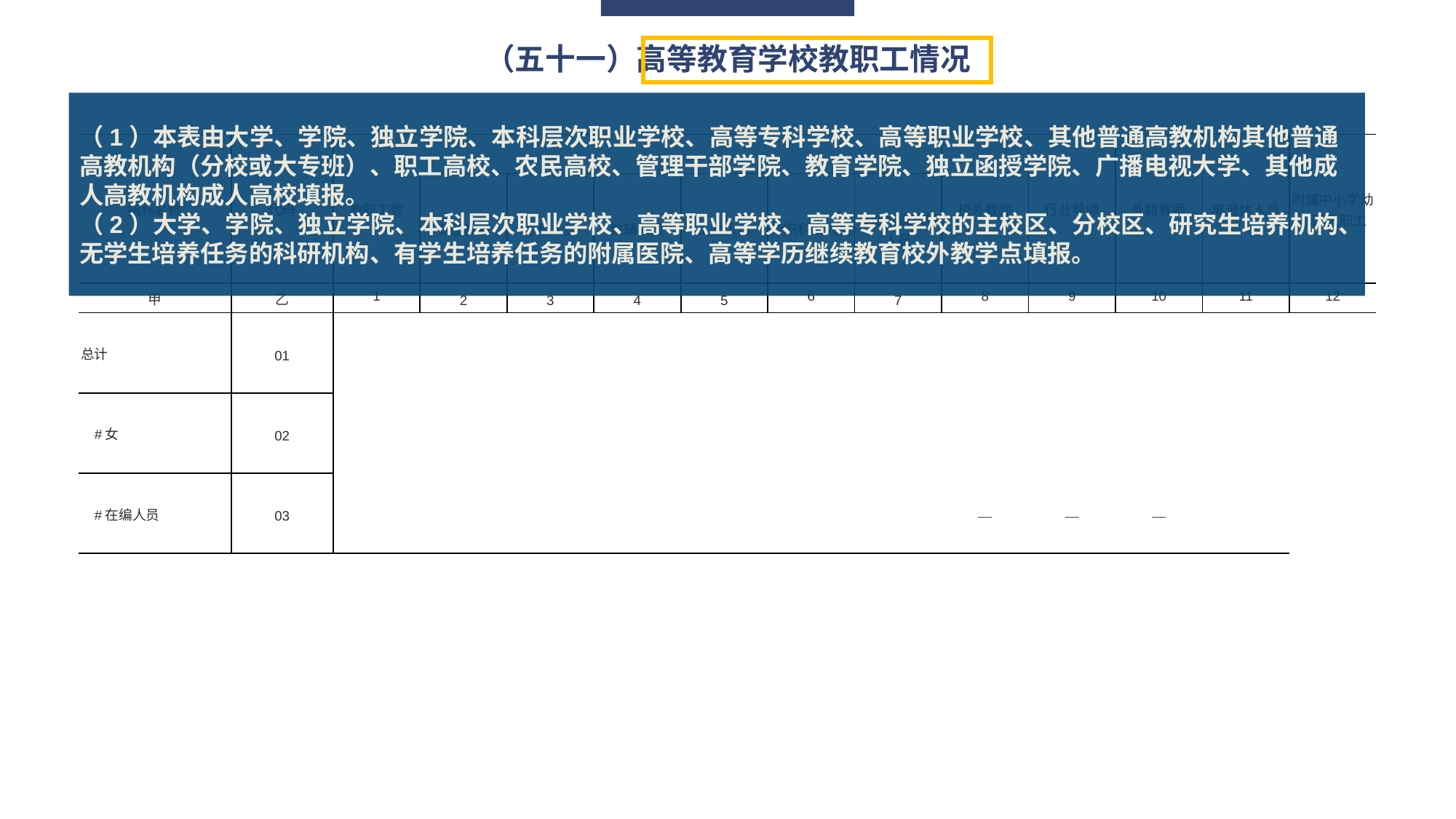

（五十一）高等教育学校教职工情况

（1）本表由大学、学院、独立学院、本科层次职业学校、高等专科学校、高等职业学校、其他普通高教机构其他普通高教机构（分校或大专班）、职工高校、农民高校、管理干部学院、教育学院、独立函授学院、广播电视大学、其他成人高教机构成人高校填报。
（2）大学、学院、独立学院、本科层次职业学校、高等职业学校、高等专科学校的主校区、分校区、研究生培养机构、无学生培养任务的科研机构、有学生培养任务的附属医院、高等学历继续教育校外教学点填报。
| 指标名称 | 代码 | 教职工数 |  |  |  |  |  |  | 校外教师 | 行业导师 | 外籍教师 | 离退休人员 | 附属中小学幼儿园教职工 |
| --- | --- | --- | --- | --- | --- | --- | --- | --- | --- | --- | --- | --- | --- |
|  |  |  | 专任教师 | 行政人员 | 教辅人员 | 工勤人员 | 专职科研人员 | 其他附设机构人员 |  |  |  |  |  |
| 甲 | 乙 | 1 | 2 | 3 | 4 | 5 | 6 | 7 | 8 | 9 | 10 | 11 | 12 |
| 总计 | 01 |  |  |  |  |  |  |  |  |  |  |  |  |
| #女 | 02 |  |  |  |  |  |  |  |  |  |  |  |  |
| #在编人员 | 03 |  |  |  |  |  |  |  | — | — | — |  |  |